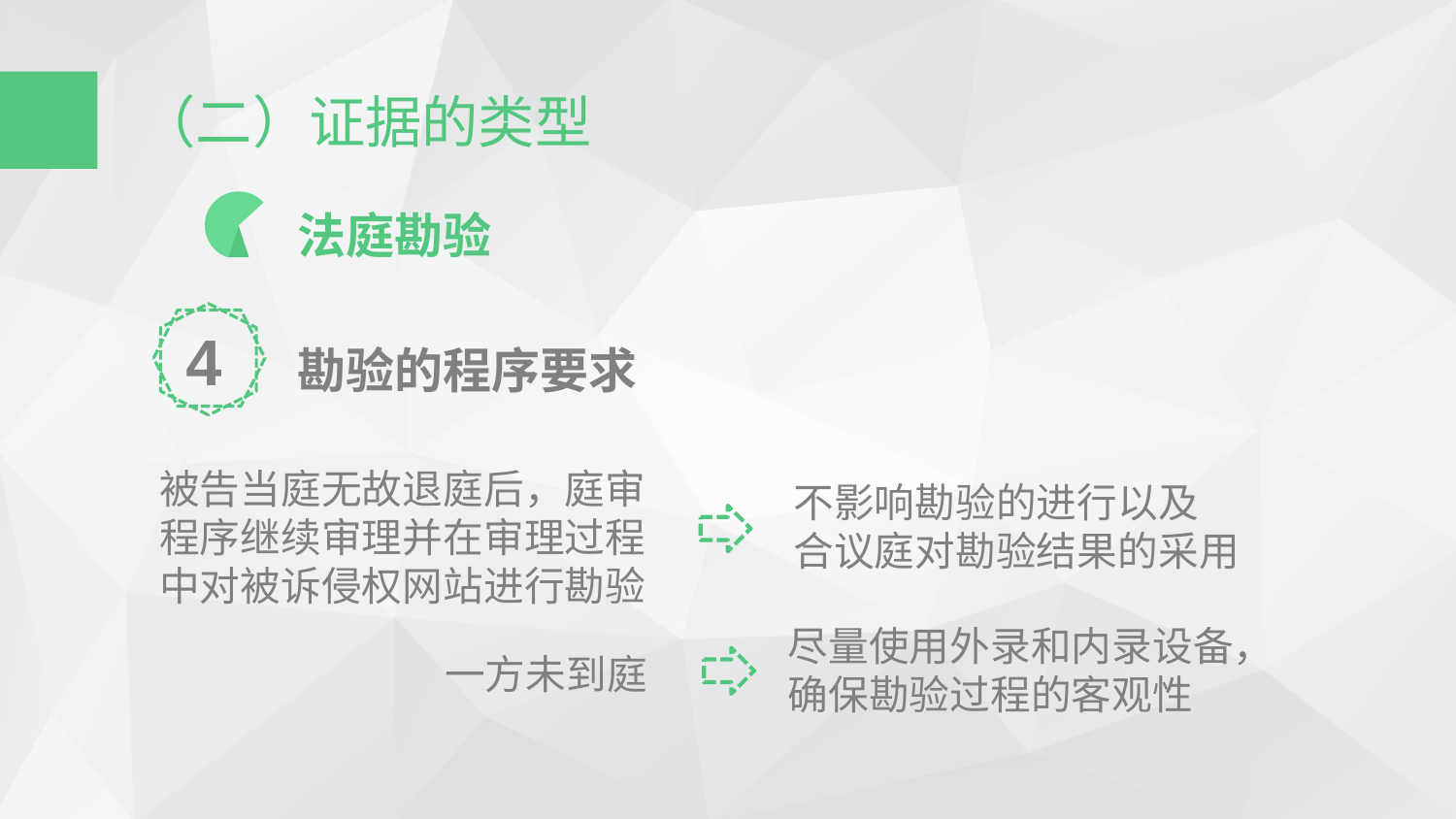

（二）证据的类型

法庭勘验

4
勘验的程序要求
被告当庭无故退庭后，庭审程序继续审理并在审理过程中对被诉侵权网站进行勘验
不影响勘验的进行以及
合议庭对勘验结果的采用

尽量使用外录和内录设备，
确保勘验过程的客观性
一方未到庭